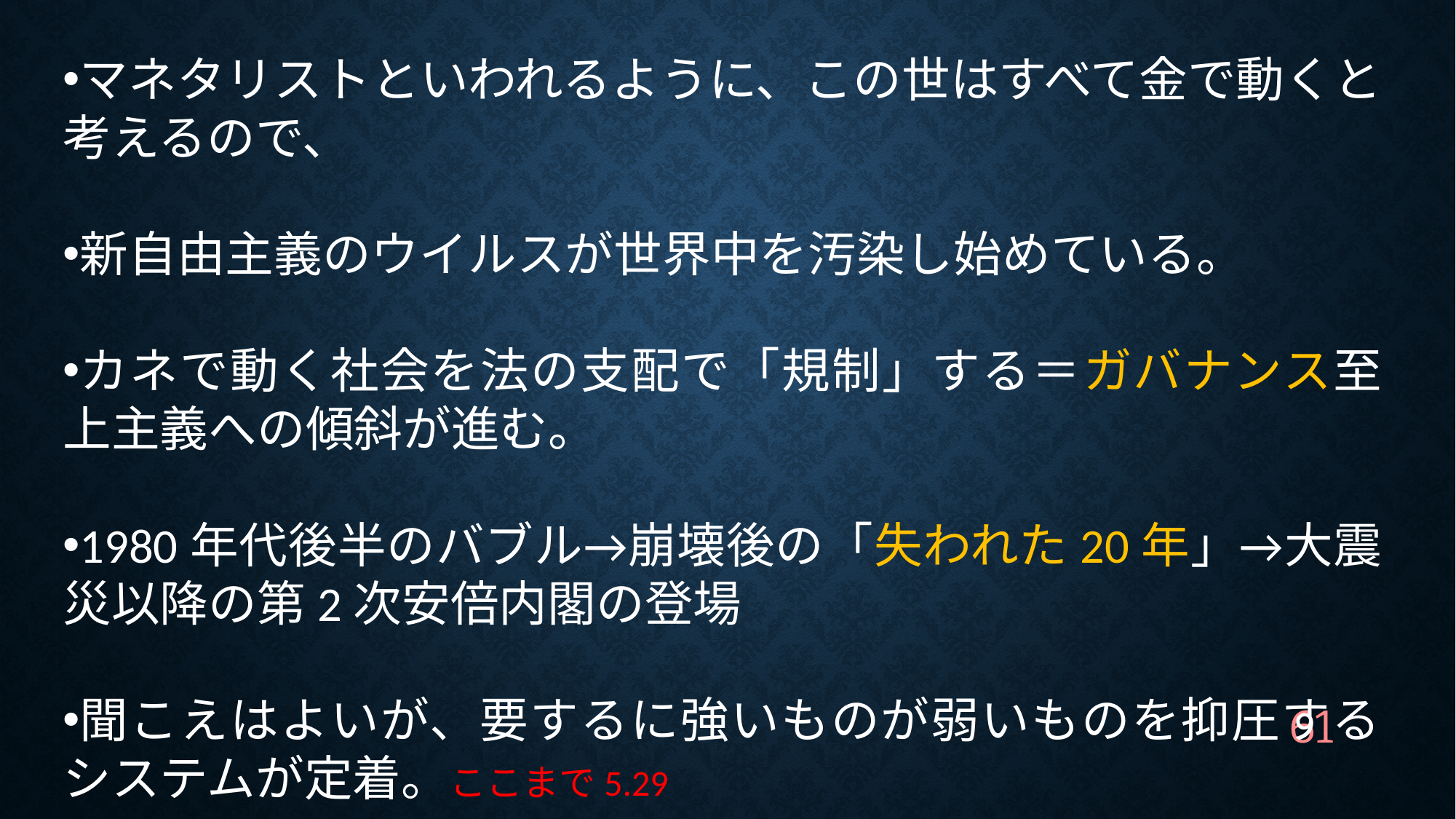

マネタリストといわれるように、この世はすべて金で動くと考えるので、

新自由主義のウイルスが世界中を汚染し始めている。

カネで動く社会を法の支配で「規制」する＝ガバナンス至上主義への傾斜が進む。

1980年代後半のバブル→崩壊後の「失われた20年」→大震災以降の第2次安倍内閣の登場

聞こえはよいが、要するに強いものが弱いものを抑圧するシステムが定着。ここまで5.29

61